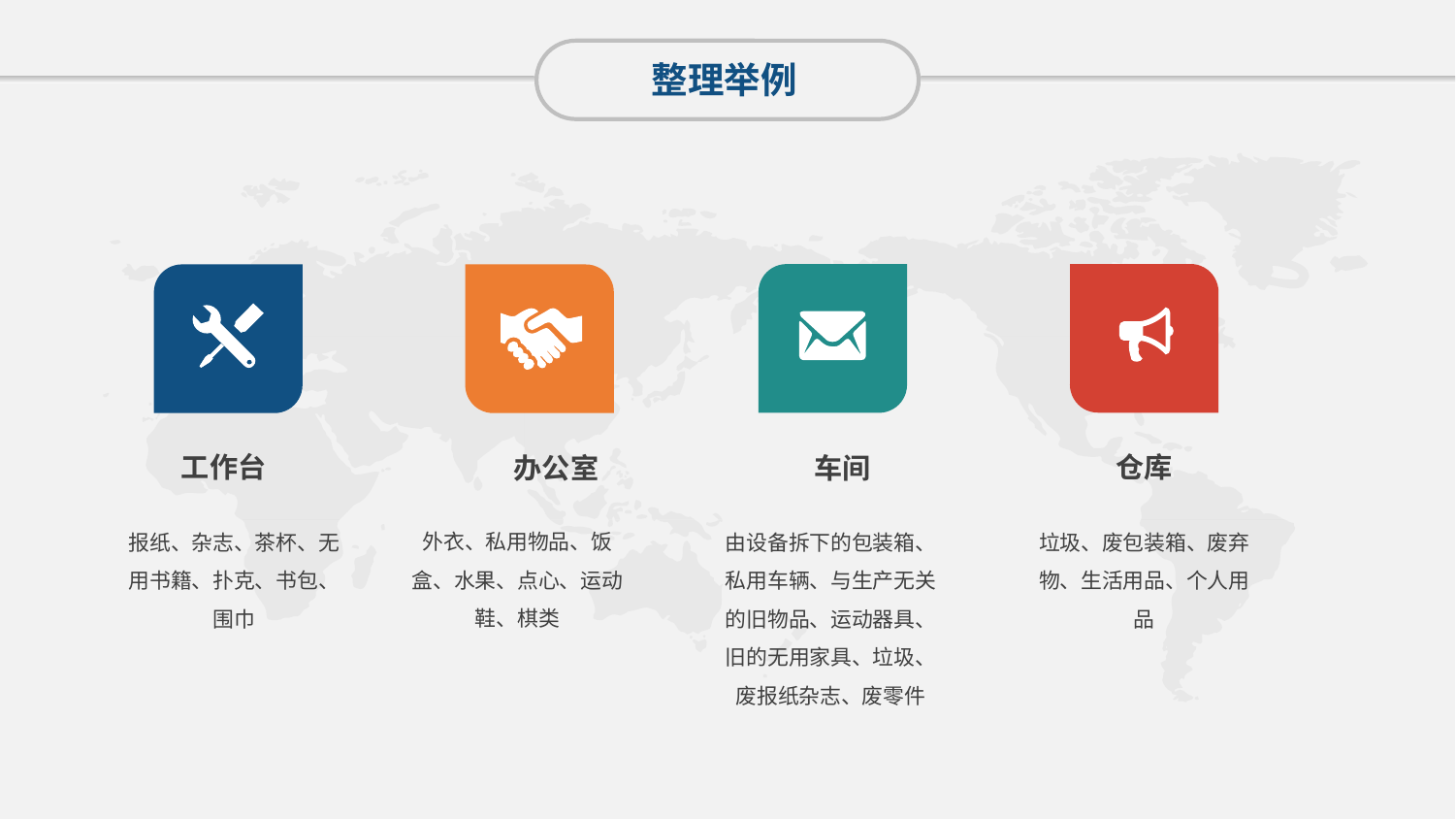

整理举例

工作台
仓库
车间
办公室
外衣、私用物品、饭盒、水果、点心、运动鞋、棋类
报纸、杂志、茶杯、无用书籍、扑克、书包、围巾
由设备拆下的包装箱、私用车辆、与生产无关的旧物品、运动器具、旧的无用家具、垃圾、废报纸杂志、废零件
垃圾、废包装箱、废弃物、生活用品、个人用品